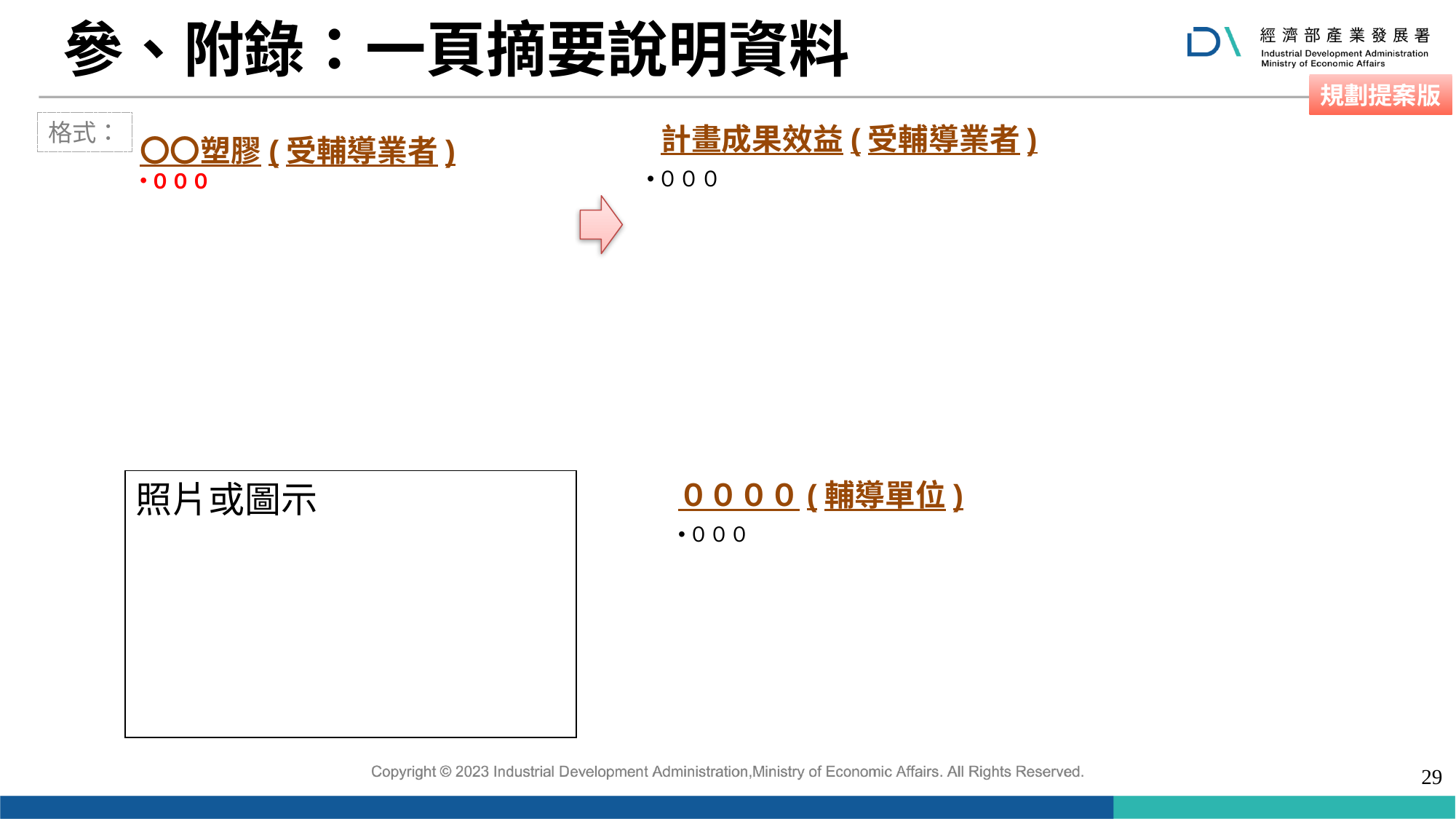

參、附錄：一頁摘要說明資料
格式：
計畫成果效益(受輔導業者)
〇〇塑膠(受輔導業者)
０００
０００

照片或圖示
００００(輔導單位)
０００
29